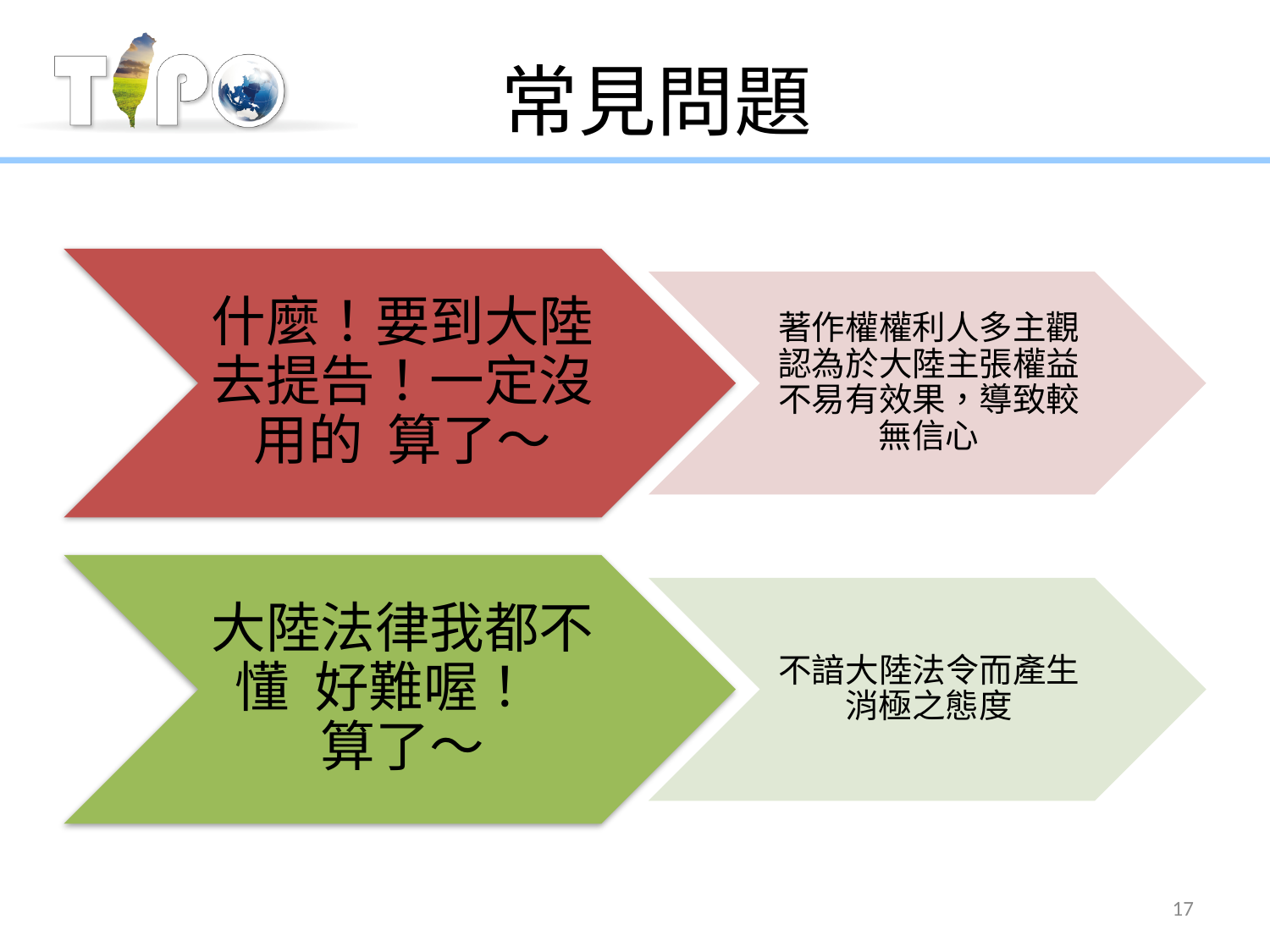

# 常見問題
什麼！要到大陸去提告！一定沒用的  算了～
著作權權利人多主觀認為於大陸主張權益不易有效果，導致較無信心
大陸法律我都不懂  好難喔！    算了～
不諳大陸法令而產生消極之態度
17